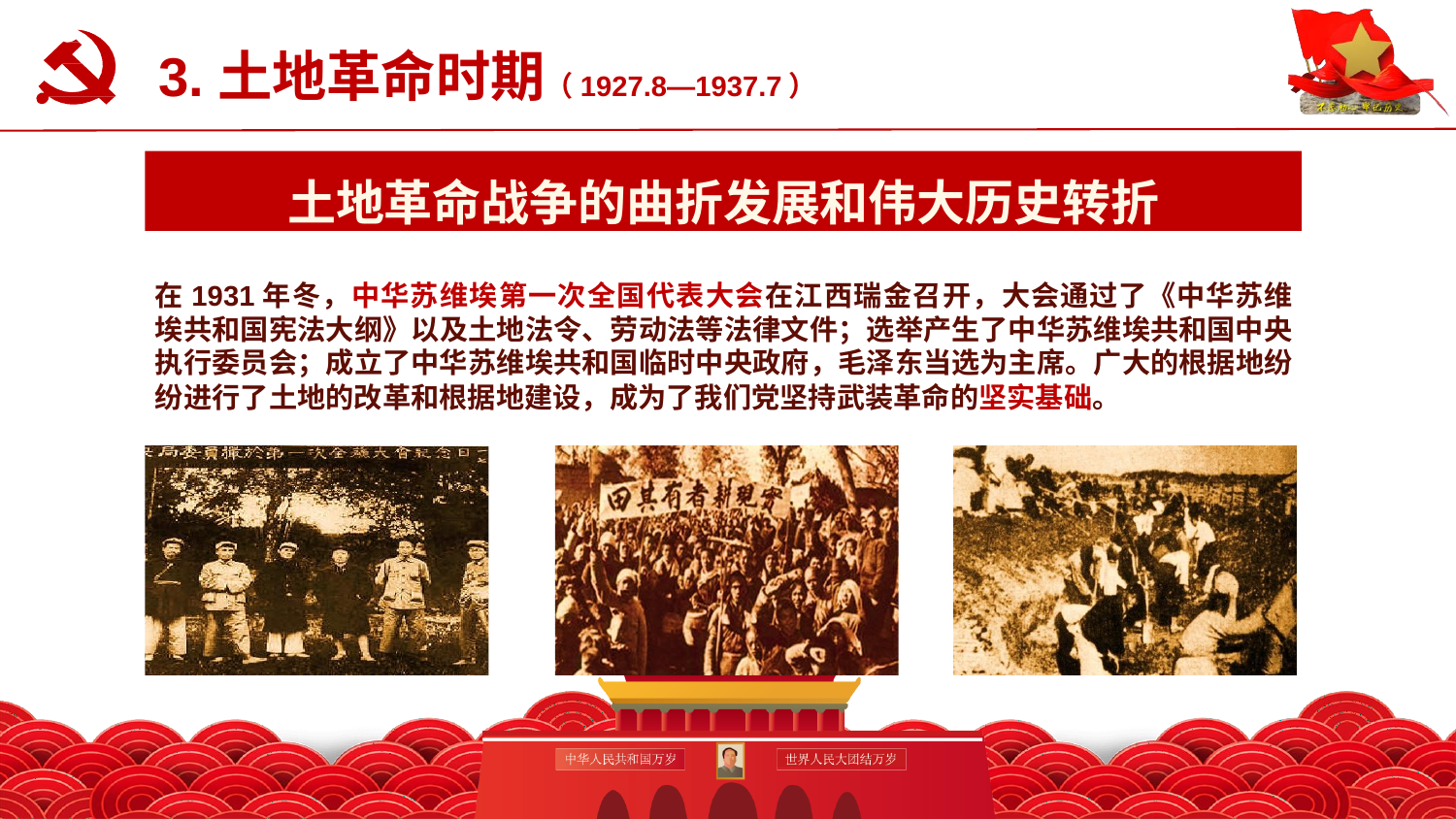

# 3.土地革命时期（1927.8—1937.7）
认真学习党史新中国史

土地革命战争的曲折发展和伟大历史转折
在1931年冬，中华苏维埃第一次全国代表大会在江西瑞金召开，大会通过了《中华苏维埃共和国宪法大纲》以及土地法令、劳动法等法律文件；选举产生了中华苏维埃共和国中央执行委员会；成立了中华苏维埃共和国临时中央政府，毛泽东当选为主席。广大的根据地纷纷进行了土地的改革和根据地建设，成为了我们党坚持武装革命的坚实基础。